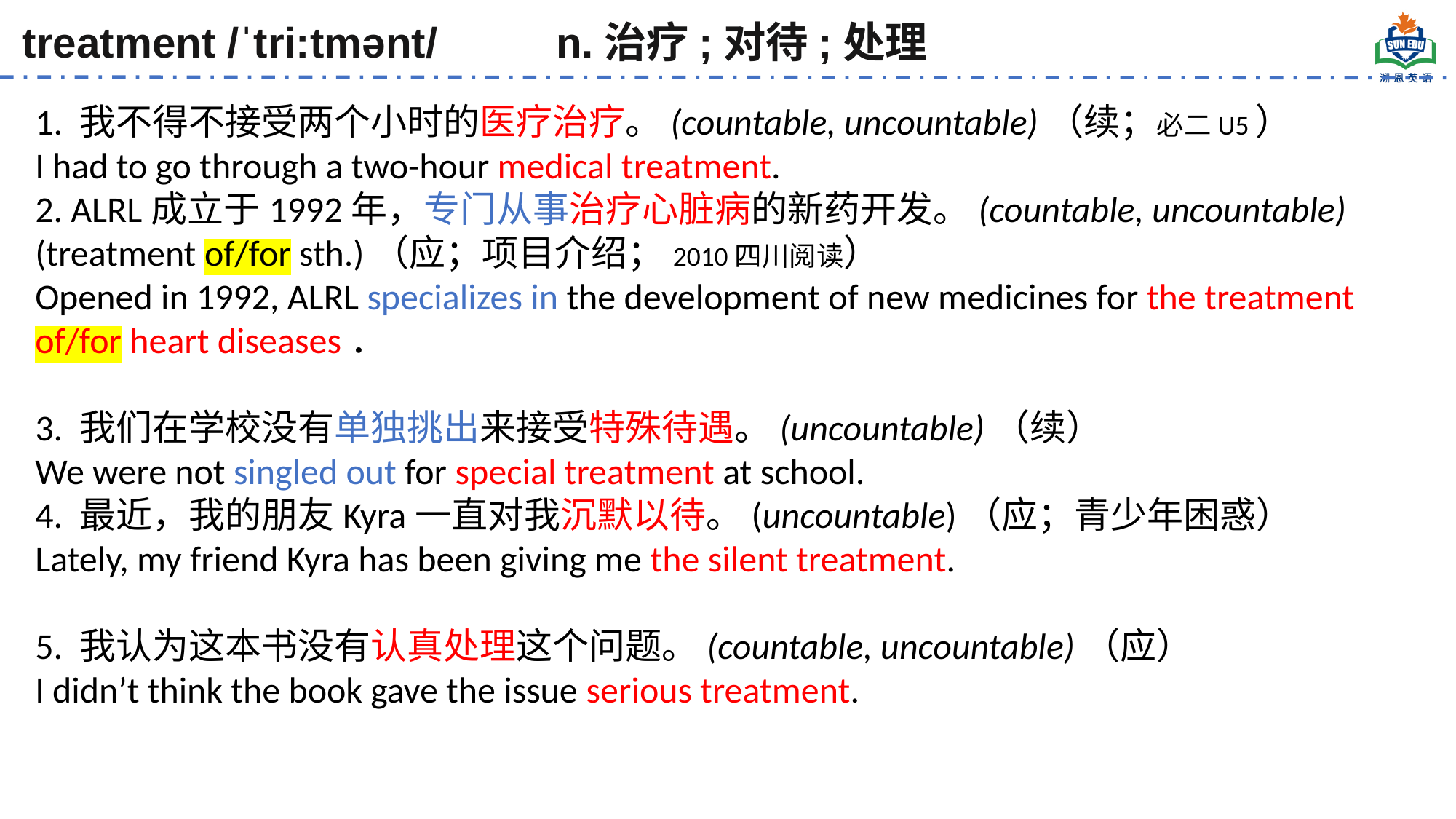

treatment /ˈtri:tmənt/          n.治疗;对待;处理
1. 我不得不接受两个小时的医疗治疗。(countable, uncountable)（续；必二U5）
I had to go through a two-hour medical treatment.
2. ALRL成立于1992年，专门从事治疗心脏病的新药开发。(countable, uncountable) (treatment of/for sth.)（应；项目介绍；2010四川阅读）
Opened in 1992, ALRL specializes in the development of new medicines for the treatment of/for heart diseases．

3. 我们在学校没有单独挑出来接受特殊待遇。(uncountable)（续）
We were not singled out for special treatment at school.
4. 最近，我的朋友Kyra一直对我沉默以待。(uncountable)（应；青少年困惑）
Lately, my friend Kyra has been giving me the silent treatment.

5. 我认为这本书没有认真处理这个问题。(countable, uncountable)（应）
I didn’t think the book gave the issue serious treatment.